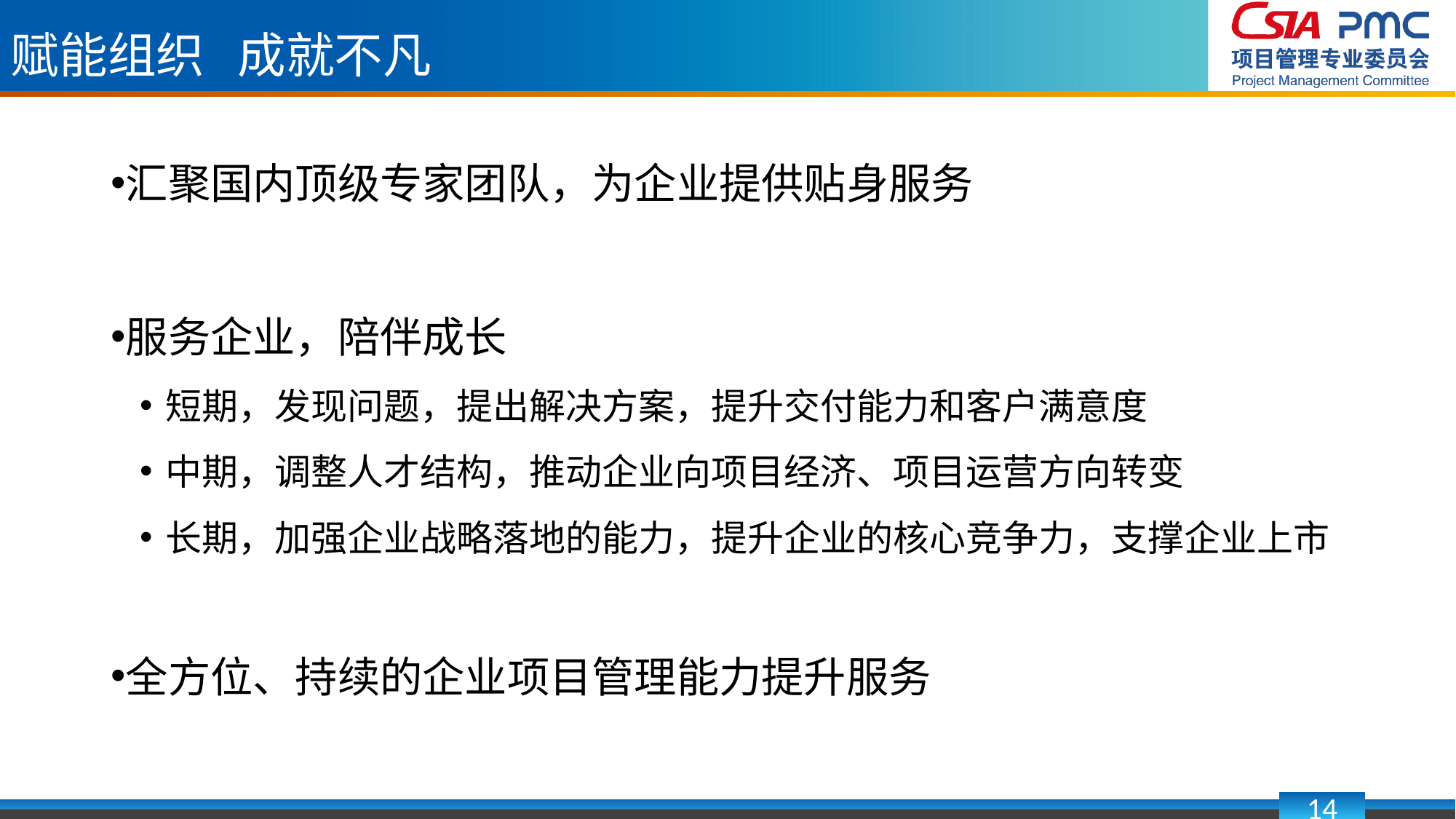

赋能组织   成就不凡
汇聚国内顶级专家团队，为企业提供贴身服务

服务企业，陪伴成长
短期，发现问题，提出解决方案，提升交付能力和客户满意度
中期，调整人才结构，推动企业向项目经济、项目运营方向转变
长期，加强企业战略落地的能力，提升企业的核心竞争力，支撑企业上市

全方位、持续的企业项目管理能力提升服务